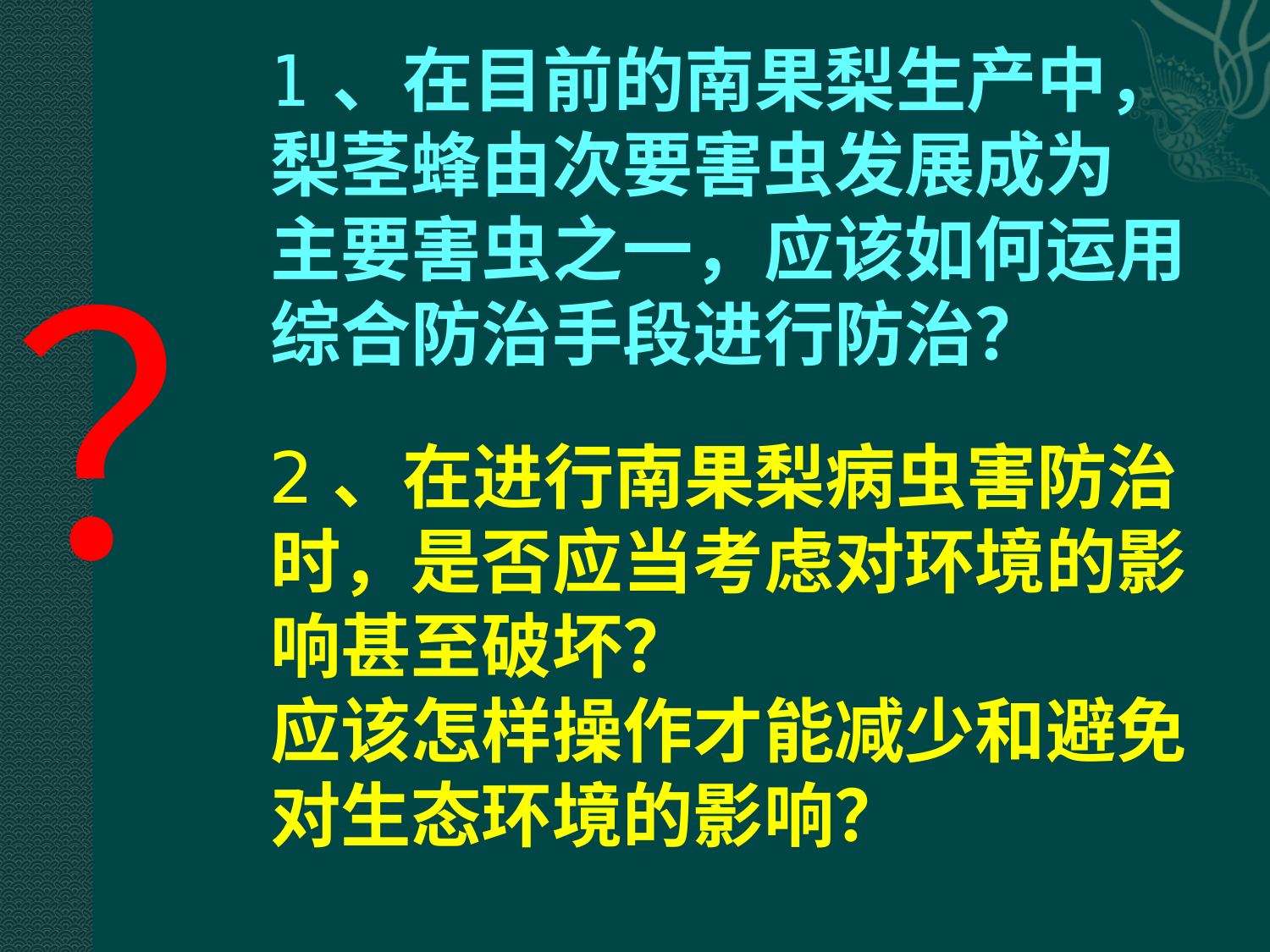

1、在目前的南果梨生产中，梨茎蜂由次要害虫发展成为
主要害虫之一，应该如何运用综合防治手段进行防治？
？
2、在进行南果梨病虫害防治时，是否应当考虑对环境的影响甚至破坏？
应该怎样操作才能减少和避免对生态环境的影响？